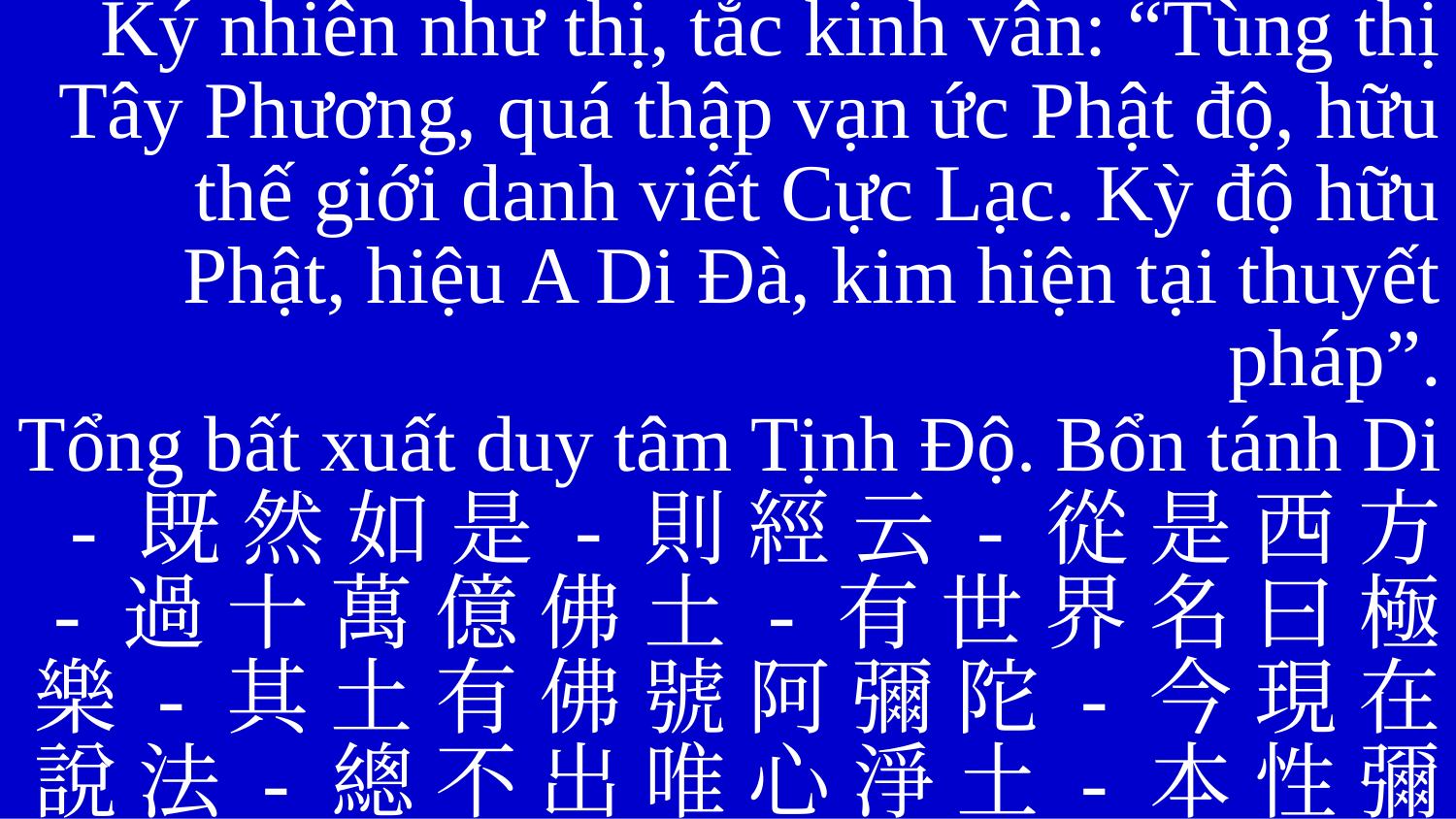

Ký nhiên như thị, tắc kinh vân: “Tùng thị Tây Phương, quá thập vạn ức Phật độ, hữu thế giới danh viết Cực Lạc. Kỳ độ hữu Phật, hiệu A Di Đà, kim hiện tại thuyết pháp”.
Tổng bất xuất duy tâm Tịnh Độ. Bổn tánh Di
- 既 然 如 是 - 則 經 云 - 從 是 西 方 - 過 十 萬 億 佛 土 - 有 世 界 名 曰 極 樂 - 其 土 有 佛 號 阿 彌 陀 - 今 現 在 說 法 - 總 不 出 唯 心 淨 土 - 本 性 彌